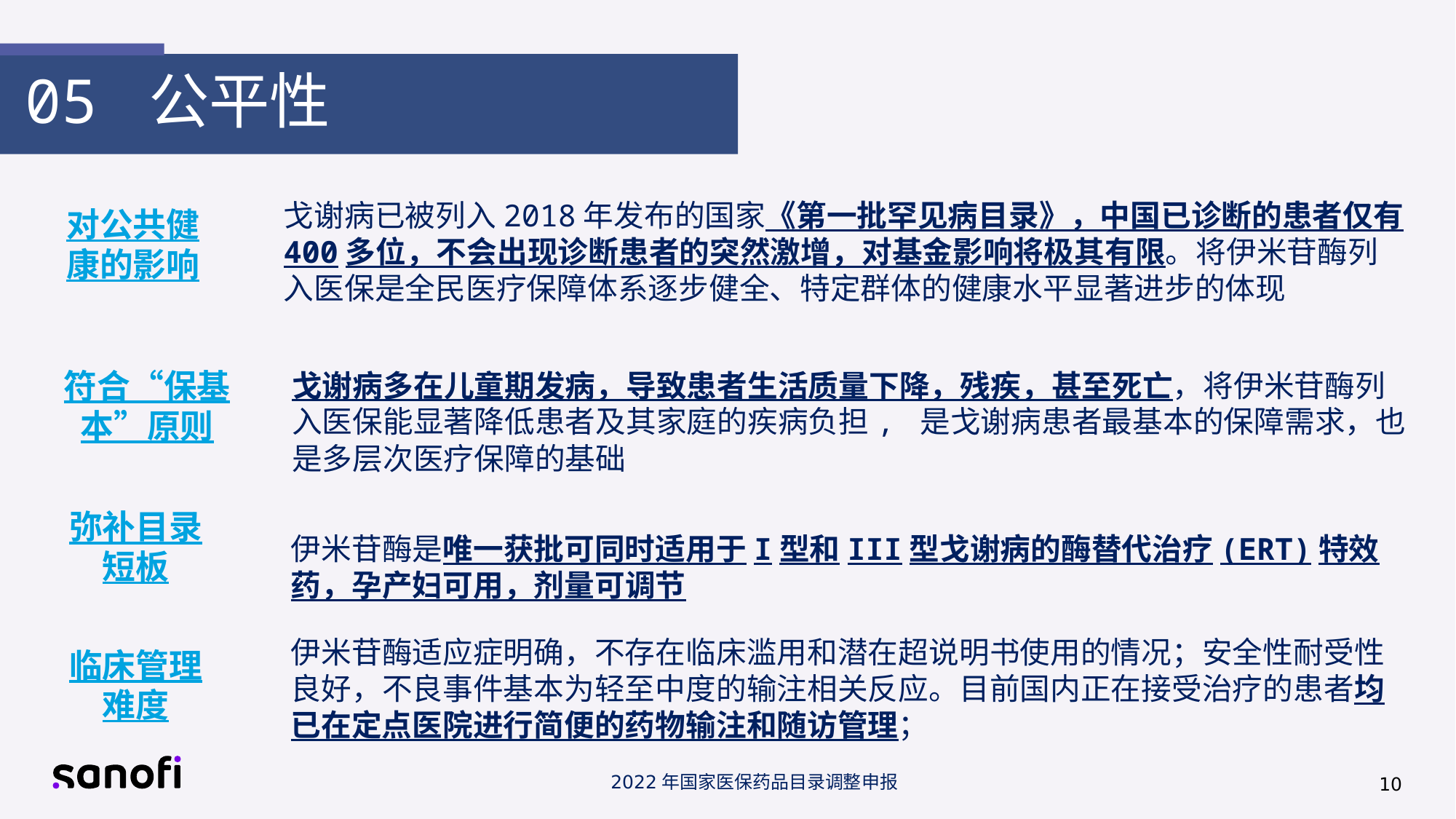

05 公平性
戈谢病已被列入2018年发布的国家《第一批罕见病目录》，中国已诊断的患者仅有400多位，不会出现诊断患者的突然激增，对基金影响将极其有限。将伊米苷酶列入医保是全民医疗保障体系逐步健全、特定群体的健康水平显著进步的体现
对公共健康的影响
符合“保基本”原则
戈谢病多在儿童期发病，导致患者生活质量下降，残疾，甚至死亡，将伊米苷酶列入医保能显著降低患者及其家庭的疾病负担, 是戈谢病患者最基本的保障需求，也是多层次医疗保障的基础
弥补目录短板
伊米苷酶是唯一获批可同时适用于I型和III型戈谢病的酶替代治疗(ERT)特效药，孕产妇可用，剂量可调节
伊米苷酶适应症明确，不存在临床滥用和潜在超说明书使用的情况；安全性耐受性良好，不良事件基本为轻至中度的输注相关反应。目前国内正在接受治疗的患者均已在定点医院进行简便的药物输注和随访管理；
临床管理难度
2022年国家医保药品目录调整申报
10